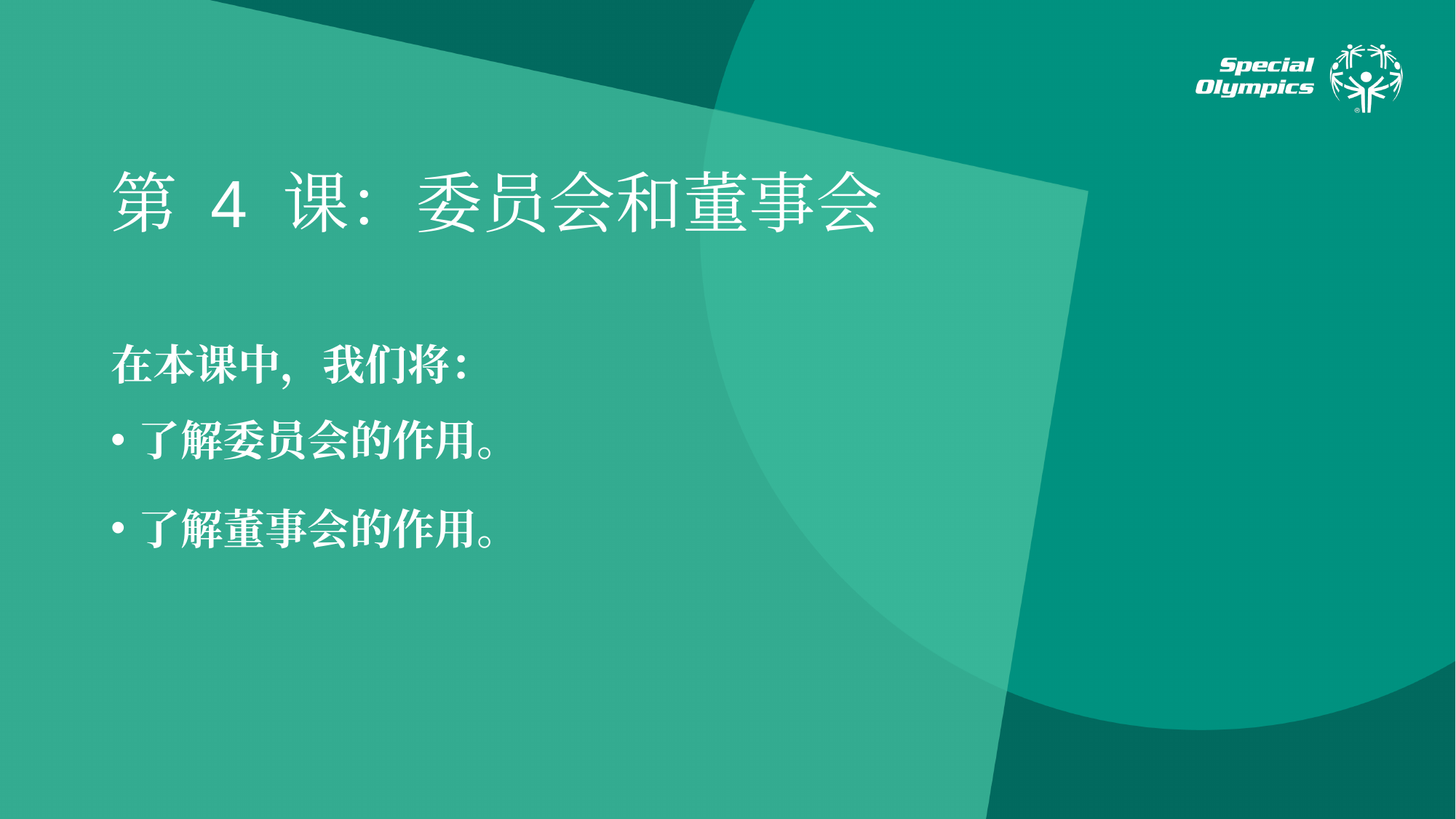

# 第 4 课：委员会和董事会
在本课中，我们将：
了解委员会的作用。
了解董事会的作用。